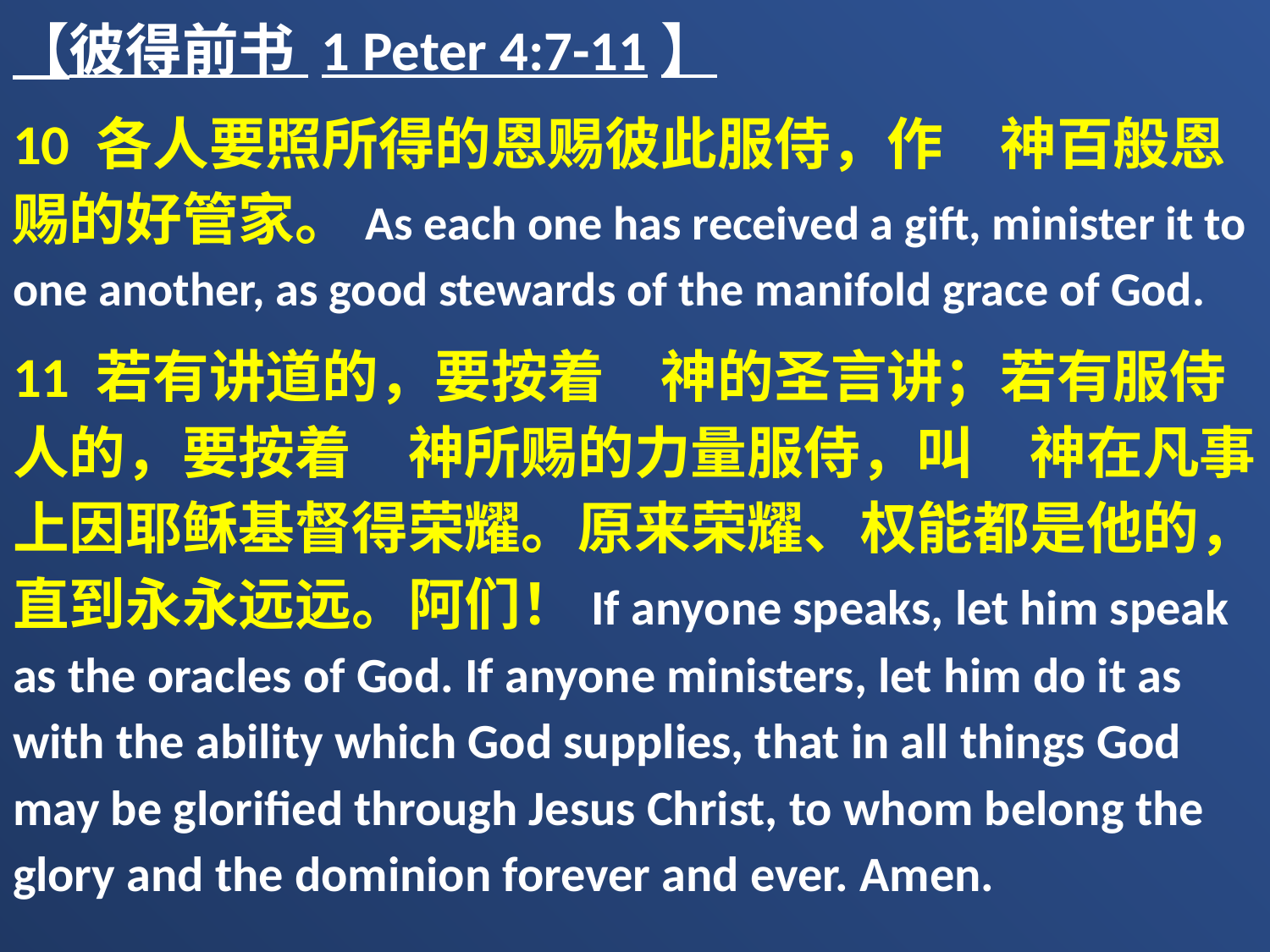

【彼得前书 1 Peter 4:7-11】
10 各人要照所得的恩赐彼此服侍，作　神百般恩赐的好管家。As each one has received a gift, minister it to one another, as good stewards of the manifold grace of God.
11 若有讲道的，要按着　神的圣言讲；若有服侍人的，要按着　神所赐的力量服侍，叫　神在凡事上因耶稣基督得荣耀。原来荣耀、权能都是他的，直到永永远远。阿们！If anyone speaks, let him speak as the oracles of God. If anyone ministers, let him do it as with the ability which God supplies, that in all things God may be glorified through Jesus Christ, to whom belong the glory and the dominion forever and ever. Amen.